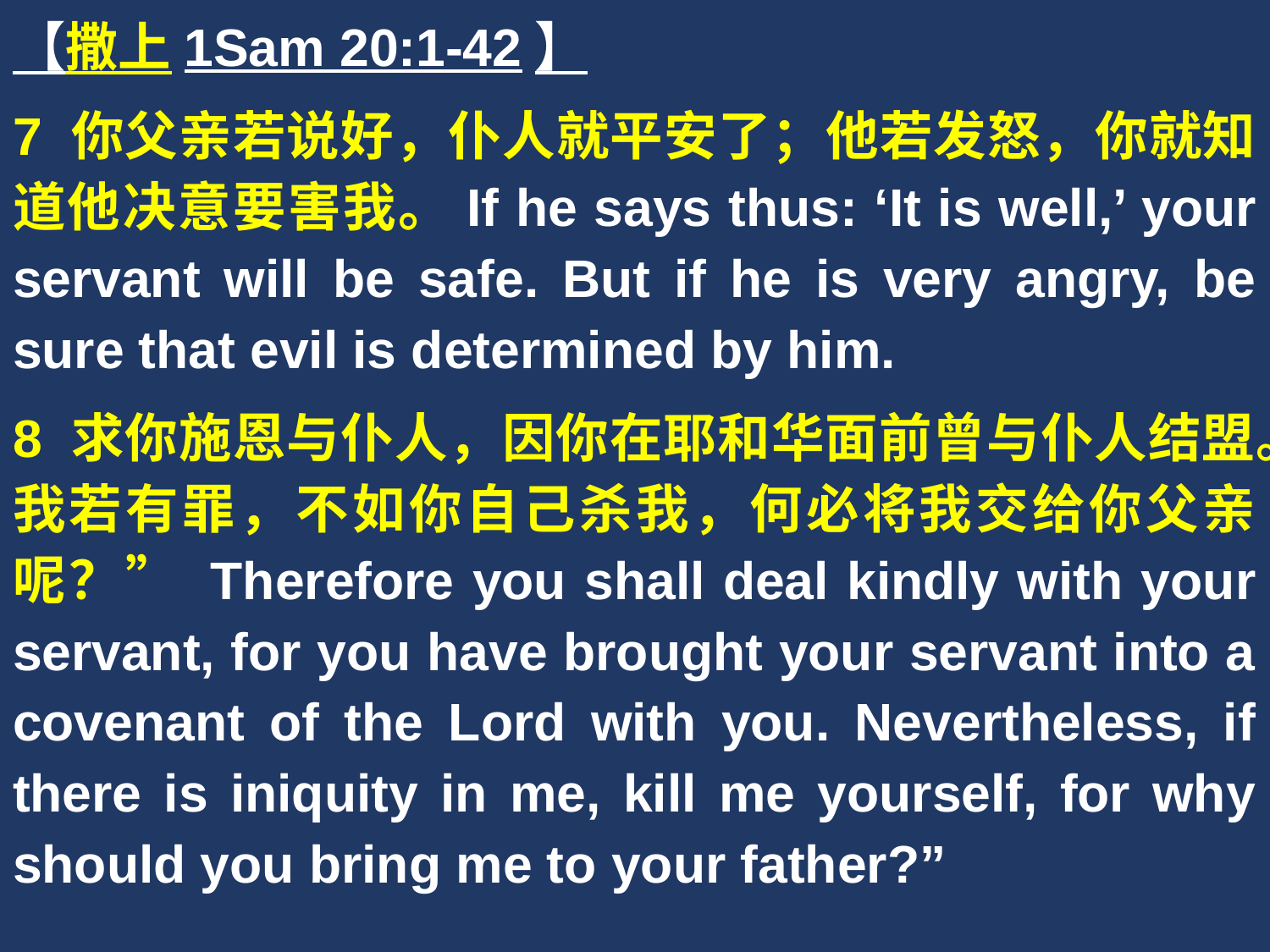

【撒上1Sam 20:1-42】
7 你父亲若说好，仆人就平安了；他若发怒，你就知道他决意要害我。If he says thus: ‘It is well,’ your servant will be safe. But if he is very angry, be sure that evil is determined by him.
8 求你施恩与仆人，因你在耶和华面前曾与仆人结盟。我若有罪，不如你自己杀我，何必将我交给你父亲呢？” Therefore you shall deal kindly with your servant, for you have brought your servant into a covenant of the Lord with you. Nevertheless, if there is iniquity in me, kill me yourself, for why should you bring me to your father?”